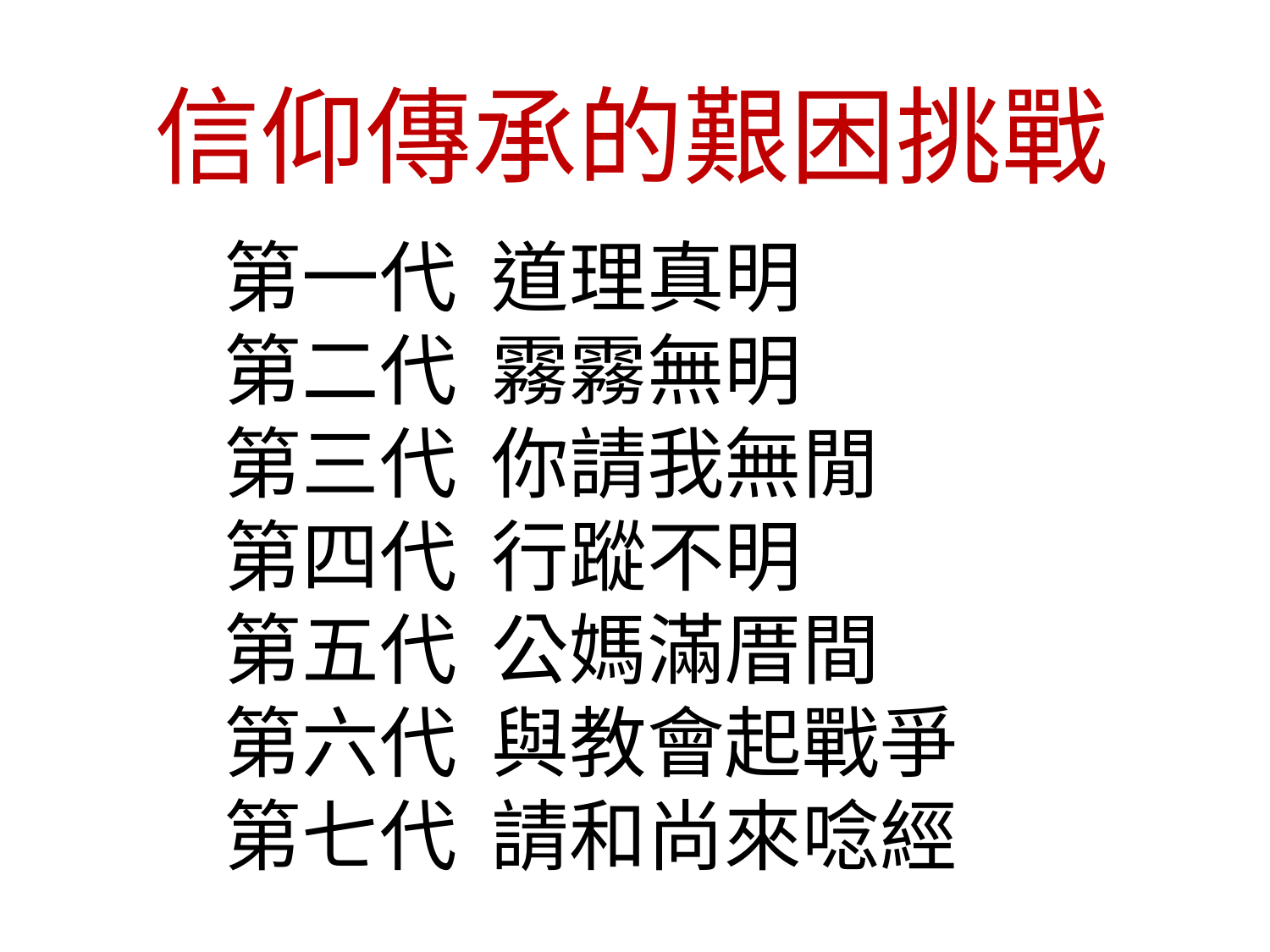

信仰傳承的艱困挑戰
第一代  道理真明
第二代  霧霧無明
第三代  你請我無閒
第四代  行蹤不明
第五代  公媽滿厝間
第六代  與教會起戰爭
第七代  請和尚來唸經